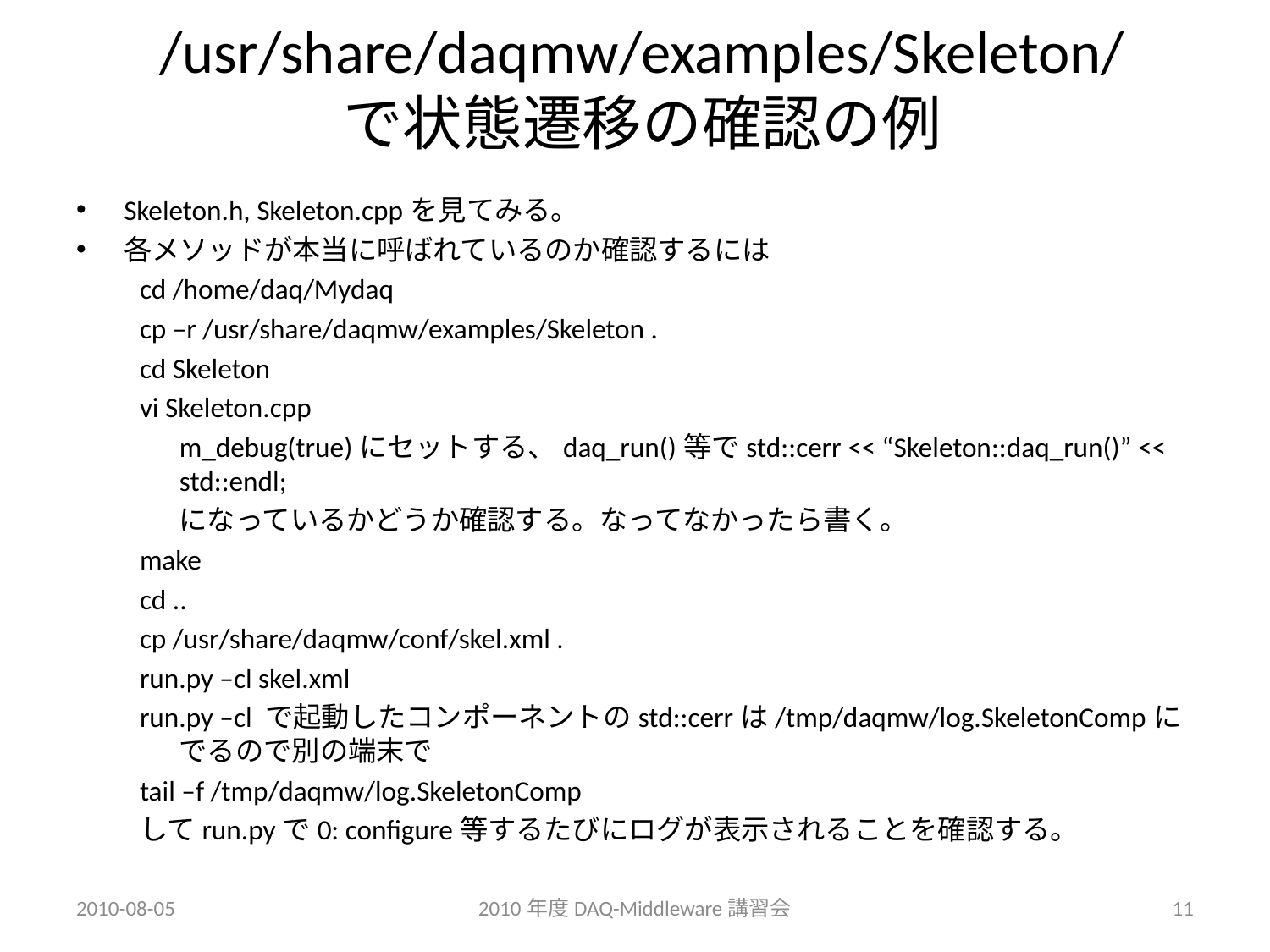

# /usr/share/daqmw/examples/Skeleton/ で状態遷移の確認の例
Skeleton.h, Skeleton.cppを見てみる。
各メソッドが本当に呼ばれているのか確認するには
cd /home/daq/Mydaq
cp –r /usr/share/daqmw/examples/Skeleton .
cd Skeleton
vi Skeleton.cpp
	m_debug(true)にセットする、daq_run()等でstd::cerr << “Skeleton::daq_run()” << std::endl;
	になっているかどうか確認する。なってなかったら書く。
make
cd ..
cp /usr/share/daqmw/conf/skel.xml .
run.py –cl skel.xml
run.py –cl で起動したコンポーネントのstd::cerrは/tmp/daqmw/log.SkeletonCompにでるので別の端末で
tail –f /tmp/daqmw/log.SkeletonComp
してrun.pyで0: configure等するたびにログが表示されることを確認する。
2010-08-05
2010年度DAQ-Middleware講習会
11